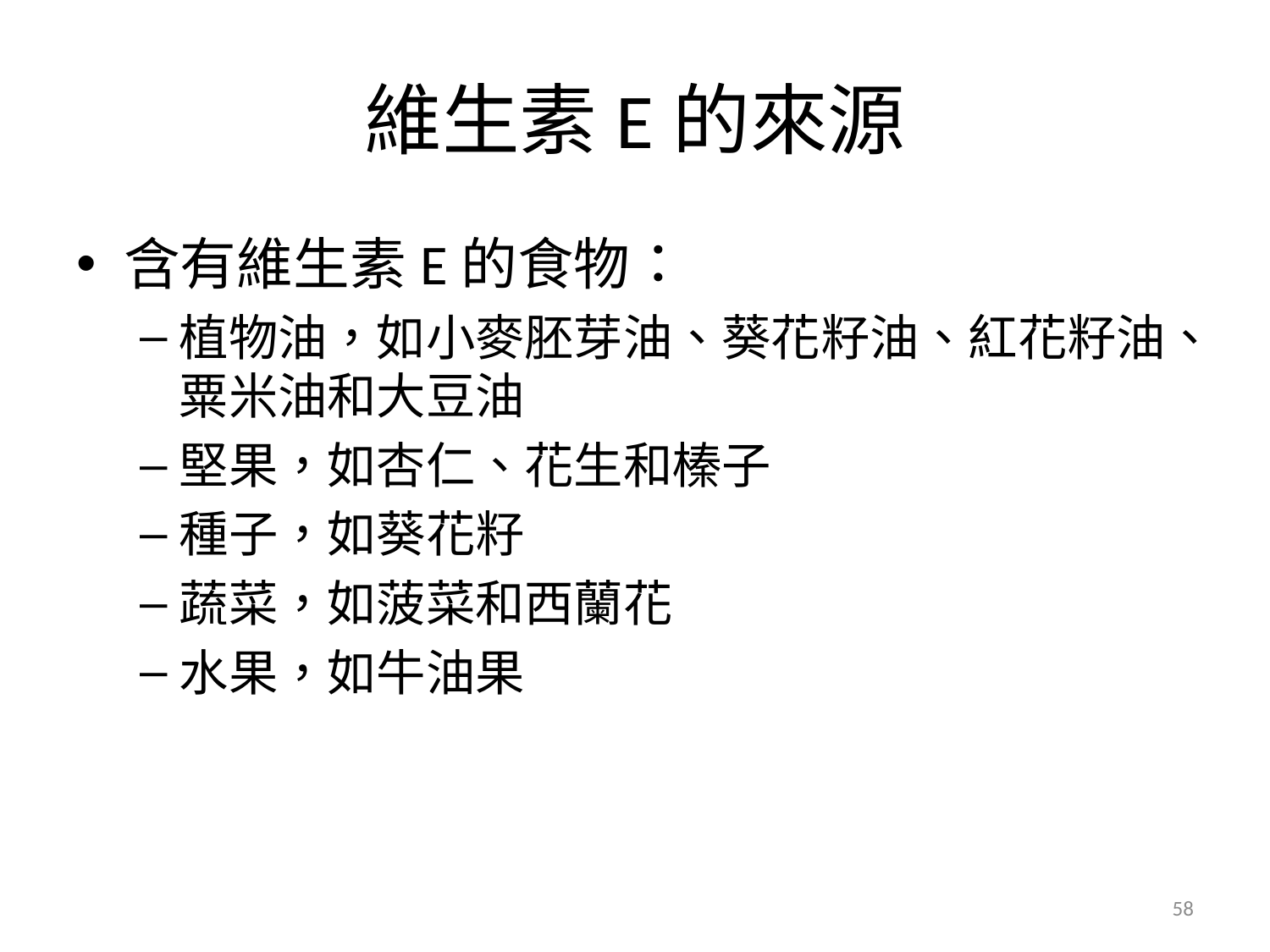

# 維生素E的來源
含有維生素E的食物：
植物油，如小麥胚芽油、葵花籽油、紅花籽油、粟米油和大豆油
堅果，如杏仁、花生和榛子
種子，如葵花籽
蔬菜，如菠菜和西蘭花
水果，如牛油果

58